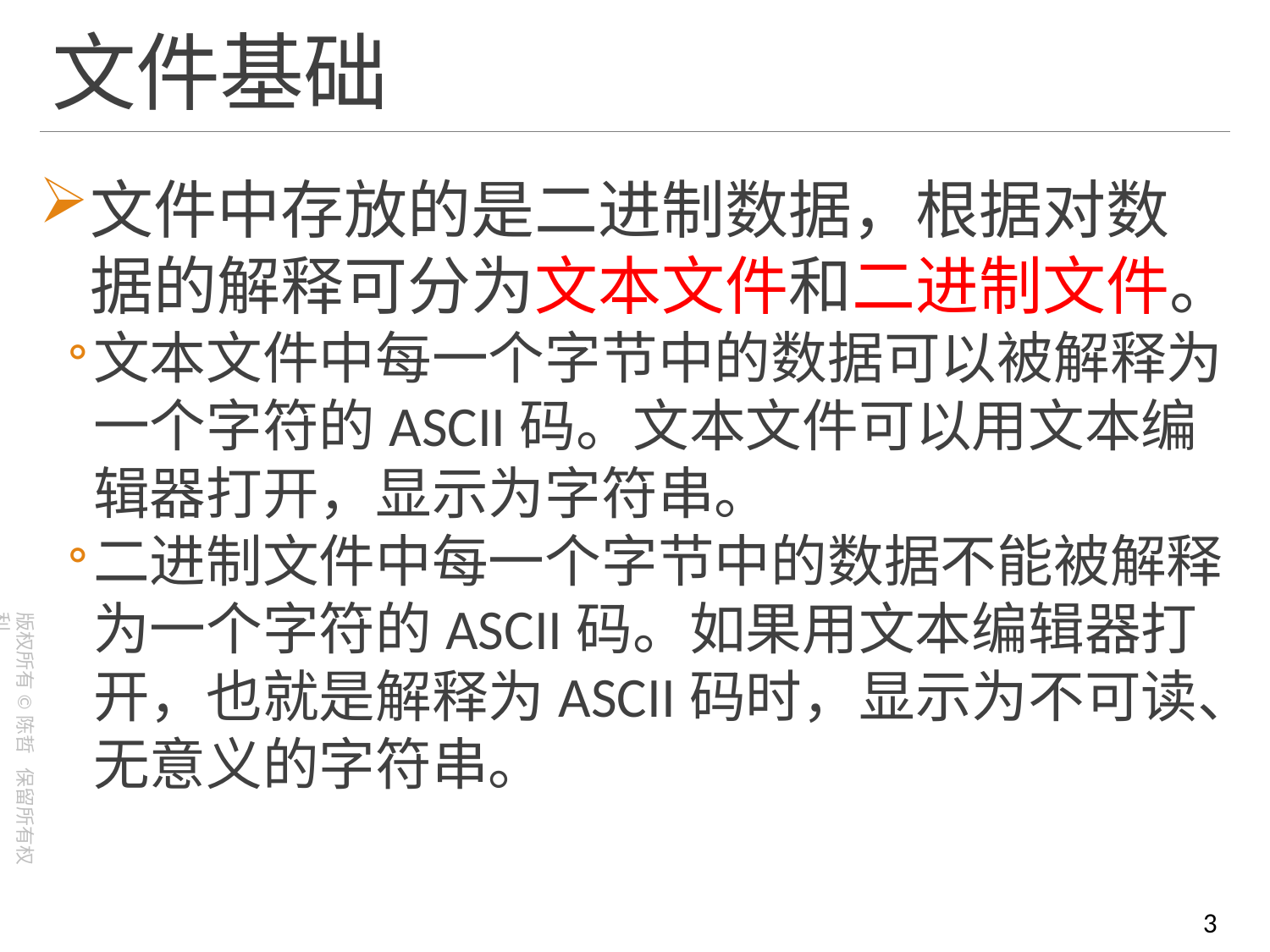

# 文件基础
文件中存放的是二进制数据，根据对数据的解释可分为文本文件和二进制文件。
文本文件中每一个字节中的数据可以被解释为一个字符的ASCII码。文本文件可以用文本编辑器打开，显示为字符串。
二进制文件中每一个字节中的数据不能被解释为一个字符的ASCII码。如果用文本编辑器打开，也就是解释为ASCII码时，显示为不可读、无意义的字符串。

3